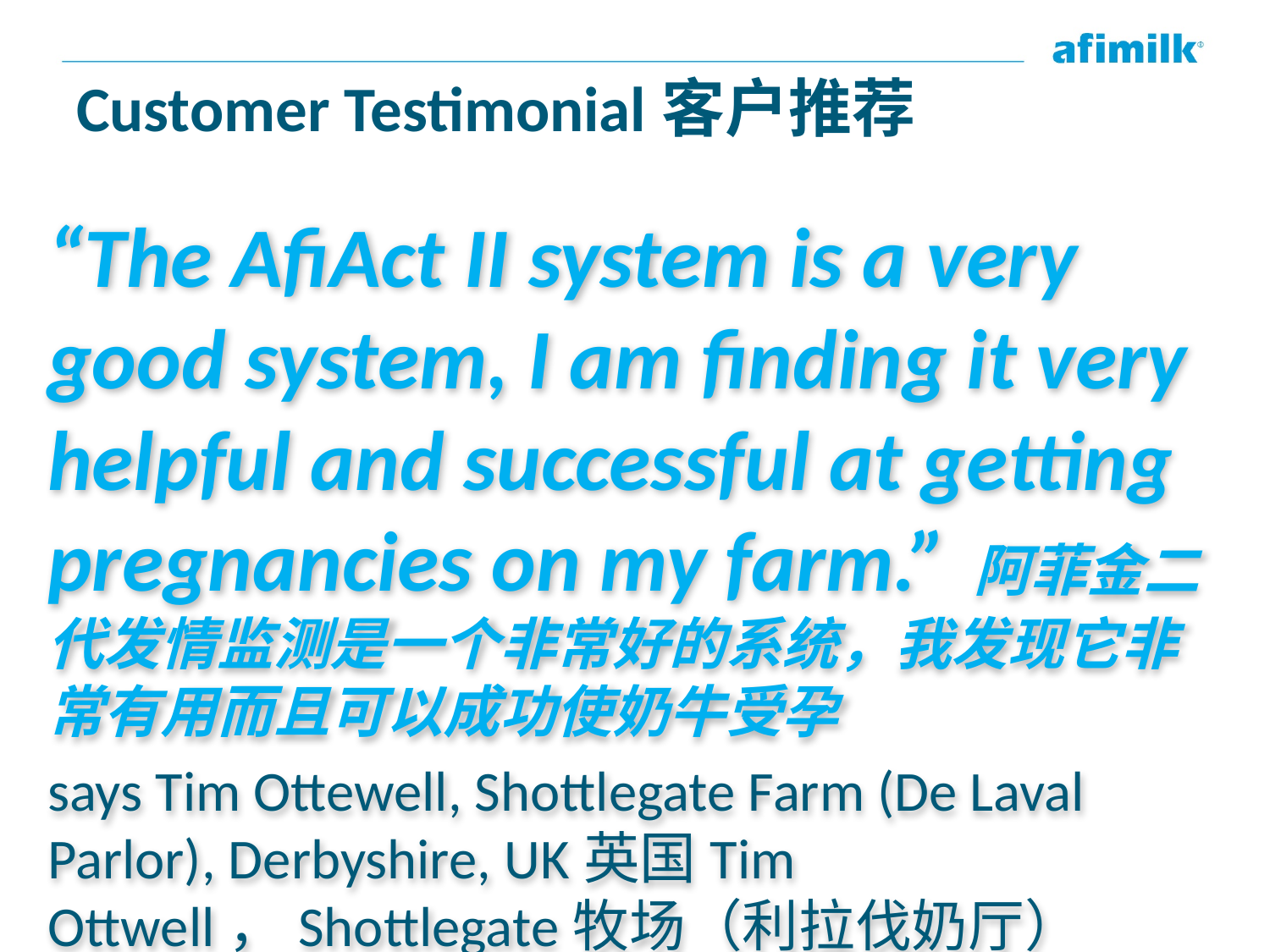

# Customer Testimonial客户推荐

“The AfiAct II system is a very good system, I am finding it very helpful and successful at getting pregnancies on my farm.” 阿菲金二代发情监测是一个非常好的系统，我发现它非常有用而且可以成功使奶牛受孕
says Tim Ottewell, Shottlegate Farm (De Laval Parlor), Derbyshire, UK英国Tim Ottwell，Shottlegate牧场（利拉伐奶厅）